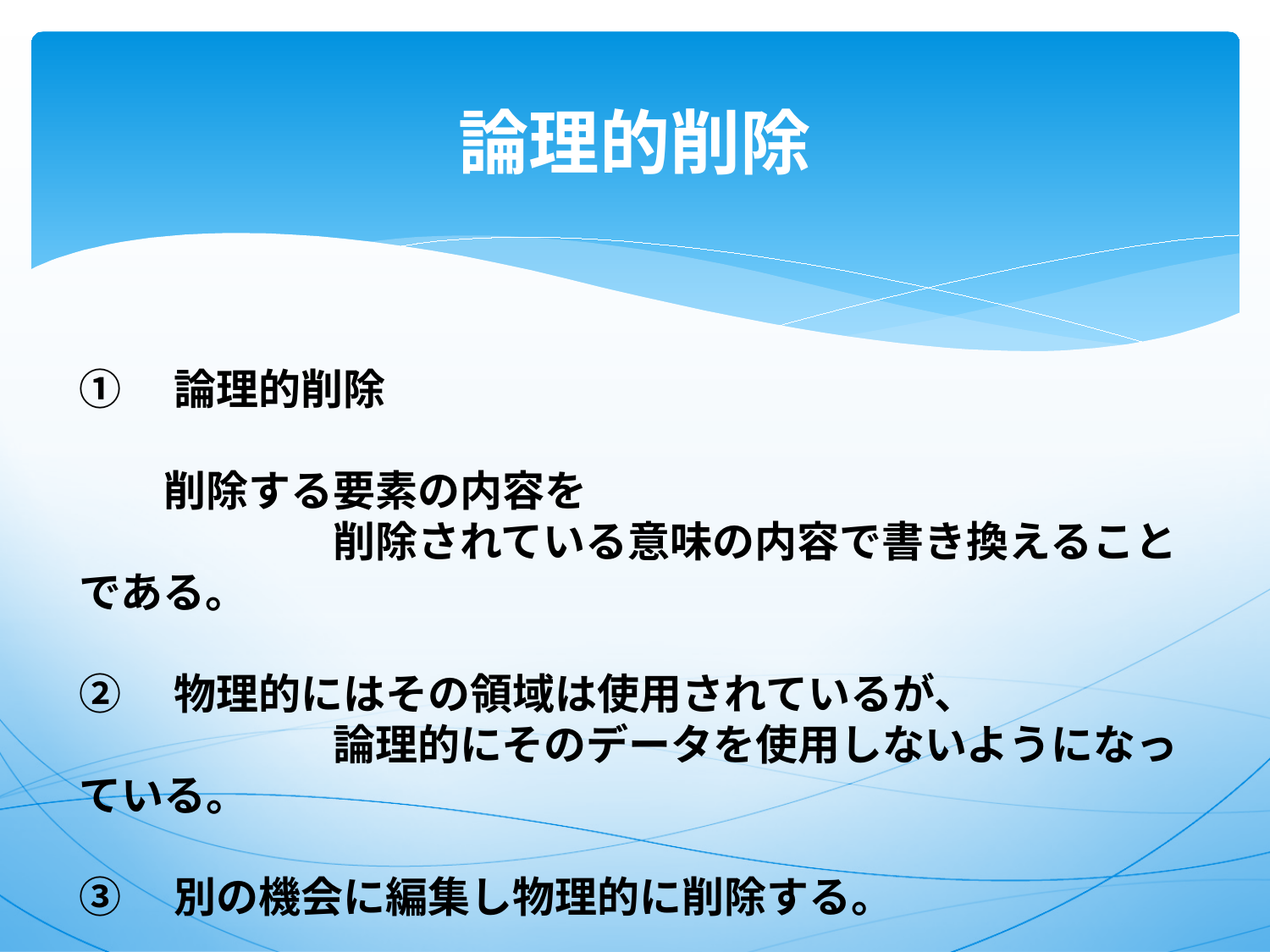

# 論理的削除
①　論理的削除

　　削除する要素の内容を
　　　　　　削除されている意味の内容で書き換えることである。

②　物理的にはその領域は使用されているが、
　　　　　　論理的にそのデータを使用しないようになっている。

③　別の機会に編集し物理的に削除する。